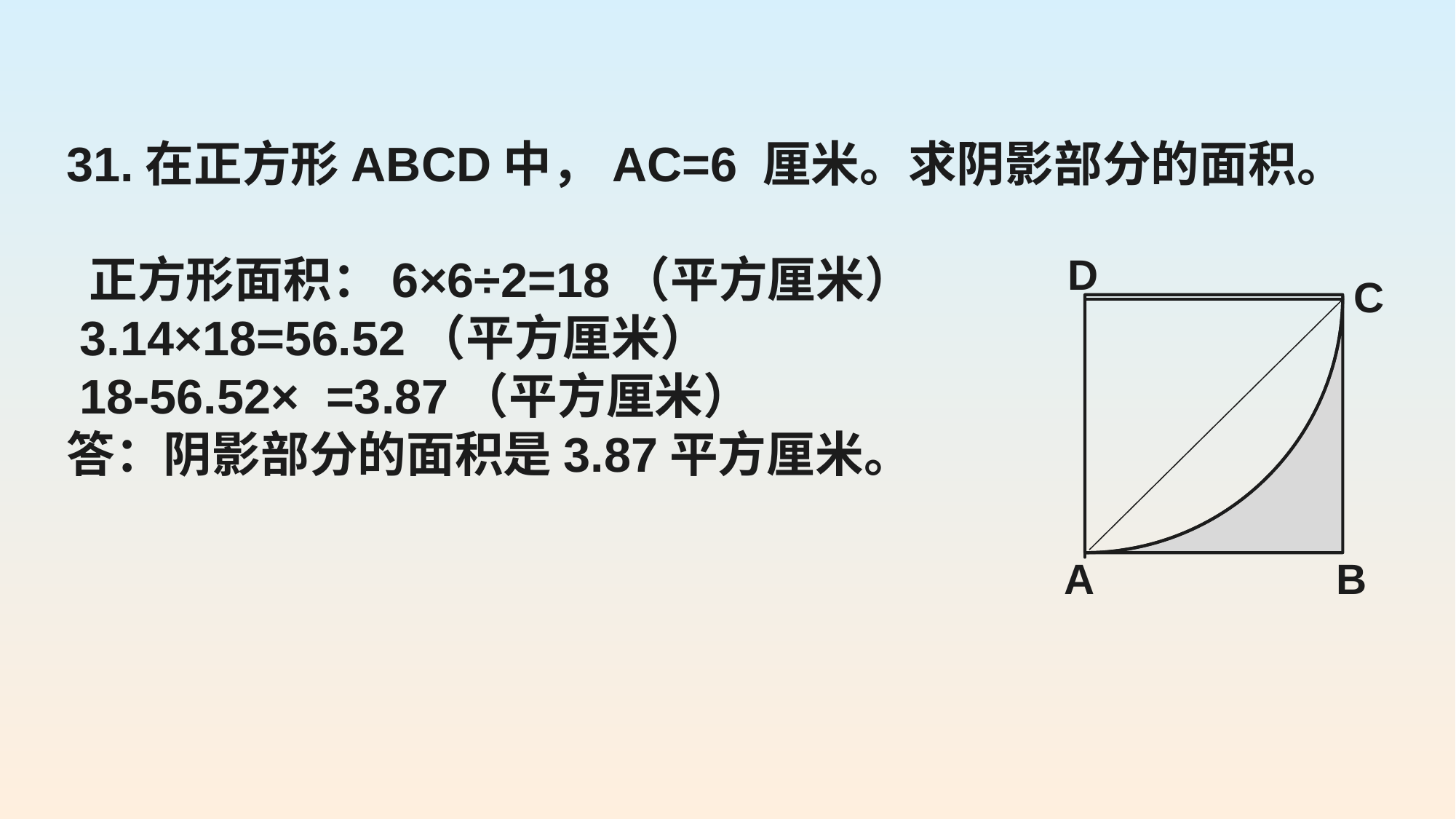

31.在正方形ABCD中，AC=6 厘米。求阴影部分的面积。

 正方形面积：6×6÷2=18（平方厘米）
 3.14×18=56.52（平方厘米）
 18-56.52×  =3.87（平方厘米）
答：阴影部分的面积是3.87平方厘米。
D
C

A
B